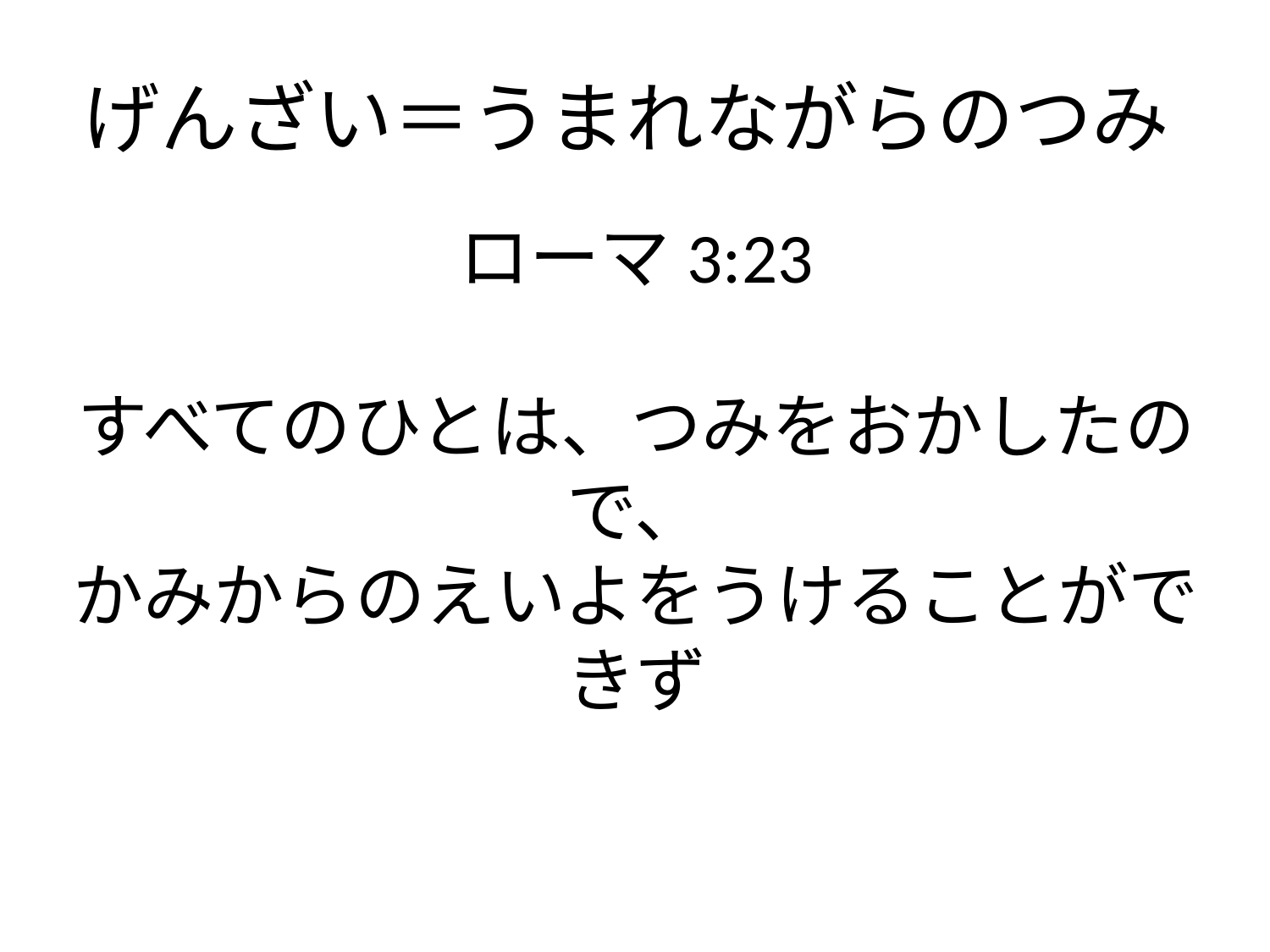

# げんざい＝うまれながらのつみ
ローマ3:23

すべてのひとは、つみをおかしたので、
かみからのえいよをうけることができず